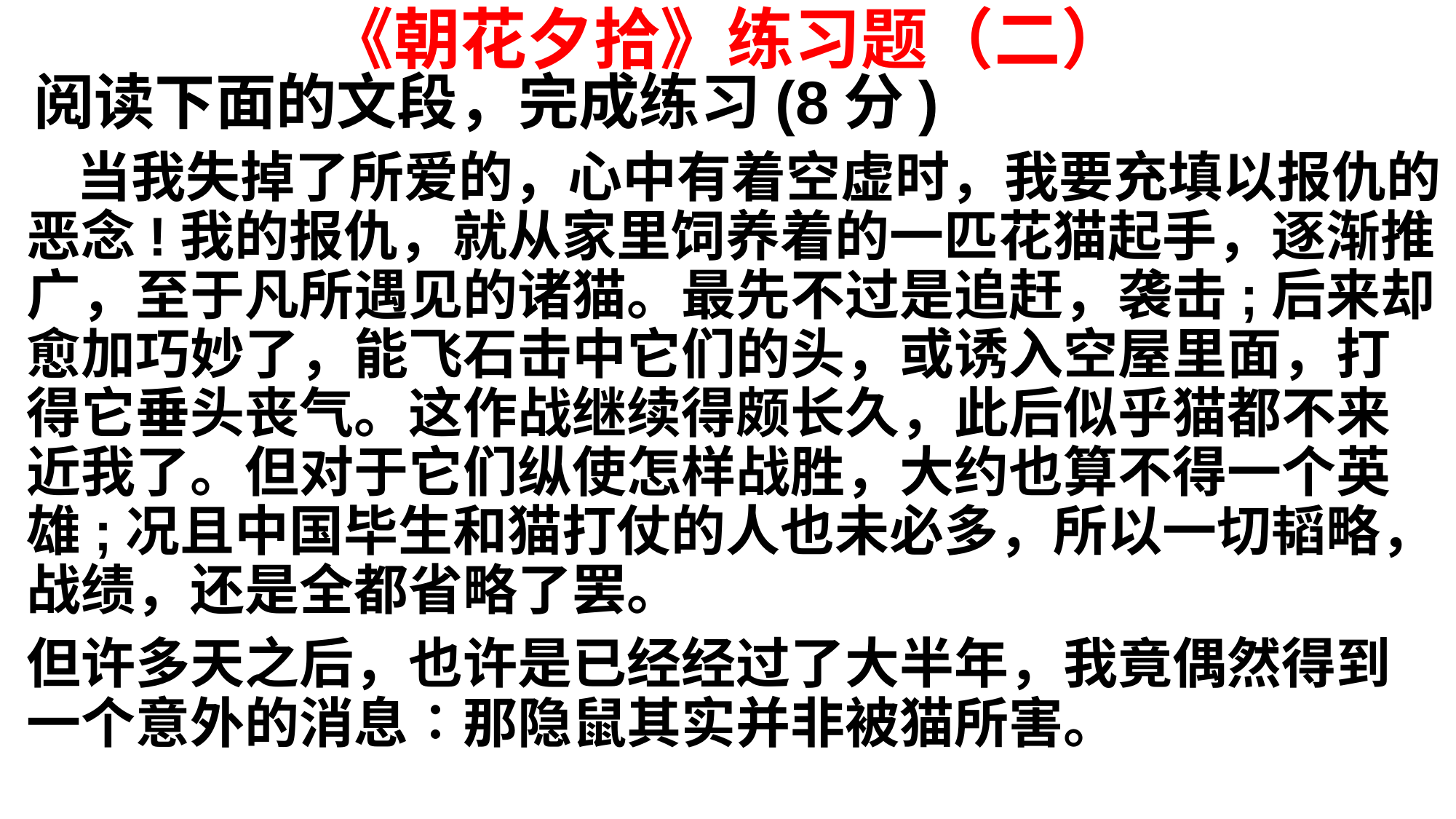

《朝花夕拾》练习题（二）
阅读下面的文段，完成练习(8分)
   当我失掉了所爱的，心中有着空虚时，我要充填以报仇的恶念!我的报仇，就从家里饲养着的一匹花猫起手，逐渐推广，至于凡所遇见的诸猫。最先不过是追赶，袭击;后来却愈加巧妙了，能飞石击中它们的头，或诱入空屋里面，打得它垂头丧气。这作战继续得颇长久，此后似乎猫都不来近我了。但对于它们纵使怎样战胜，大约也算不得一个英雄;况且中国毕生和猫打仗的人也未必多，所以一切韬略，战绩，还是全都省略了罢。
但许多天之后，也许是已经经过了大半年，我竟偶然得到一个意外的消息∶那隐鼠其实并非被猫所害。